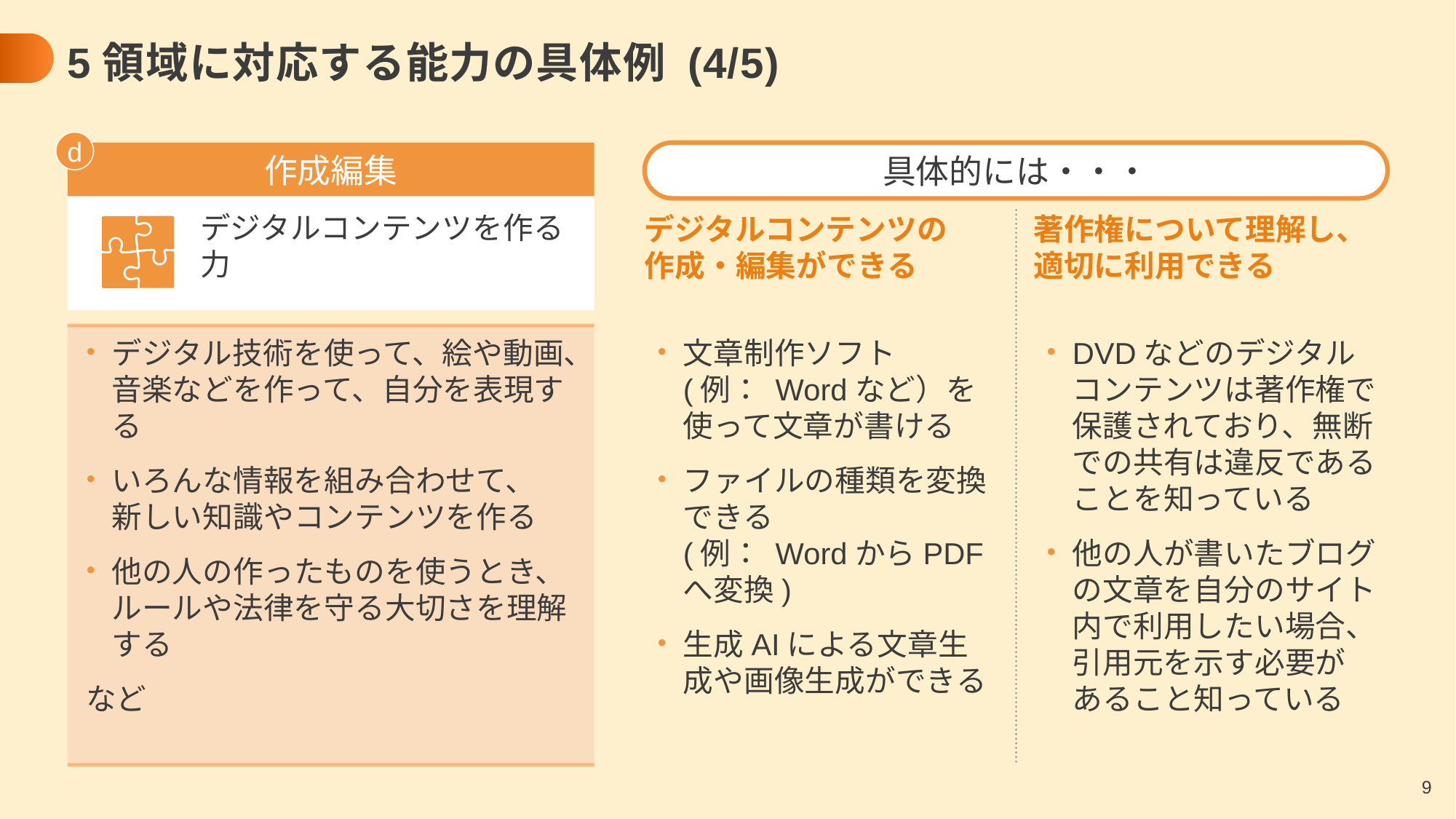

# 5領域に対応する能力の具体例 (4/5)
d
作成編集
具体的には・・・
デジタルコンテンツを作る力
デジタルコンテンツの
作成・編集ができる
著作権について理解し、
適切に利用できる

デジタル技術を使って、絵や動画、音楽などを作って、自分を表現する
いろんな情報を組み合わせて、
新しい知識やコンテンツを作る
他の人の作ったものを使うとき、ルールや法律を守る大切さを理解する
など
文章制作ソフト
(例： Wordなど）を
使って文章が書ける
ファイルの種類を変換できる
(例： WordからPDFへ変換)
生成AIによる文章生成や画像生成ができる
DVDなどのデジタル
コンテンツは著作権で
保護されており、無断での共有は違反である
ことを知っている
他の人が書いたブログの文章を自分のサイト内で利用したい場合、引用元を示す必要が
あること知っている